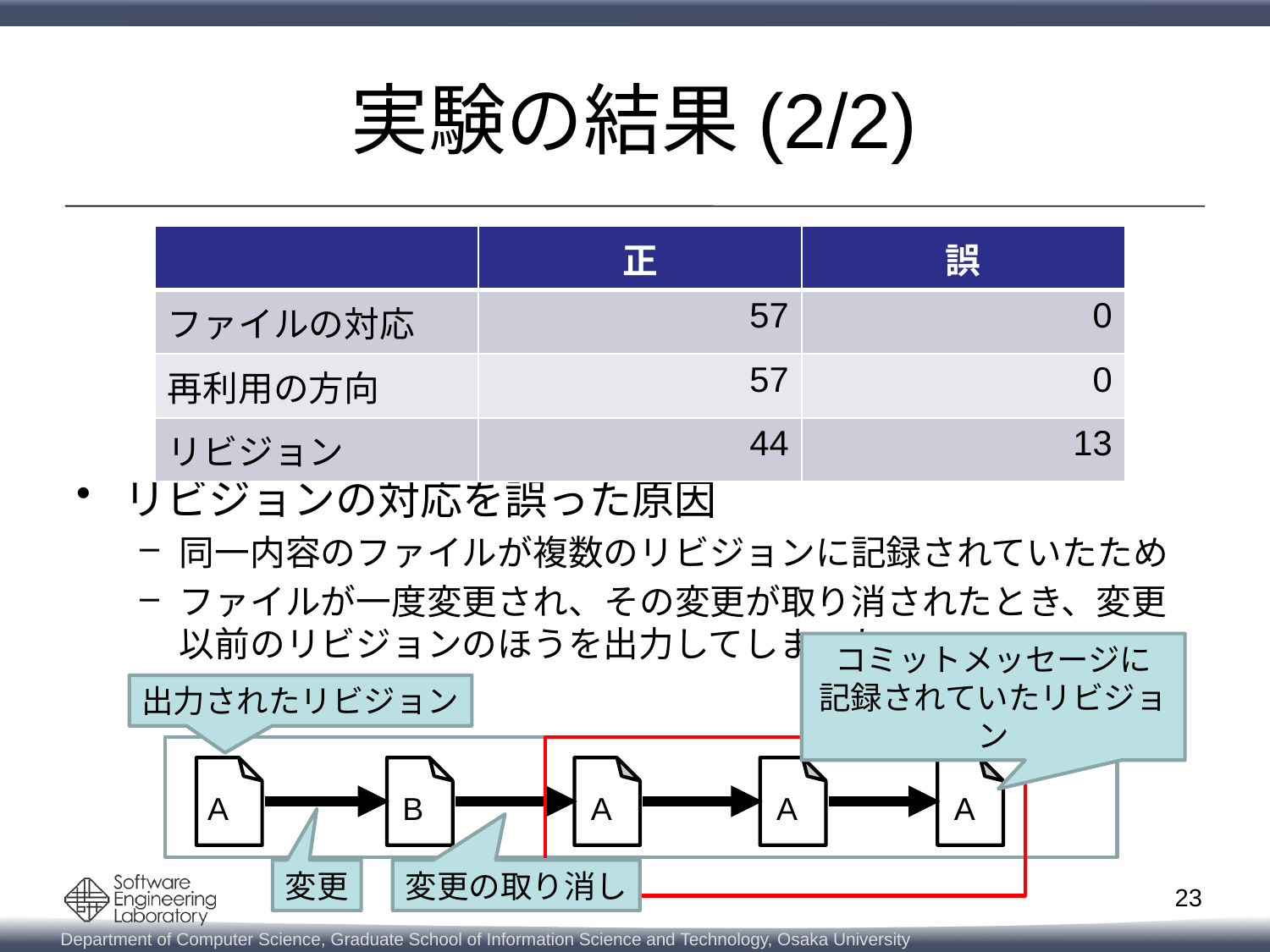

# 実験の結果(2/2)
|  | 正 | 誤 |
| --- | --- | --- |
| ファイルの対応 | 57 | 0 |
| 再利用の方向 | 57 | 0 |
| リビジョン | 44 | 13 |
リビジョンの対応を誤った原因
同一内容のファイルが複数のリビジョンに記録されていたため
ファイルが一度変更され、その変更が取り消されたとき、変更以前のリビジョンのほうを出力してしまった
コミットメッセージに
記録されていたリビジョン
出力されたリビジョン

A
B
A
A
A
変更
変更の取り消し
23